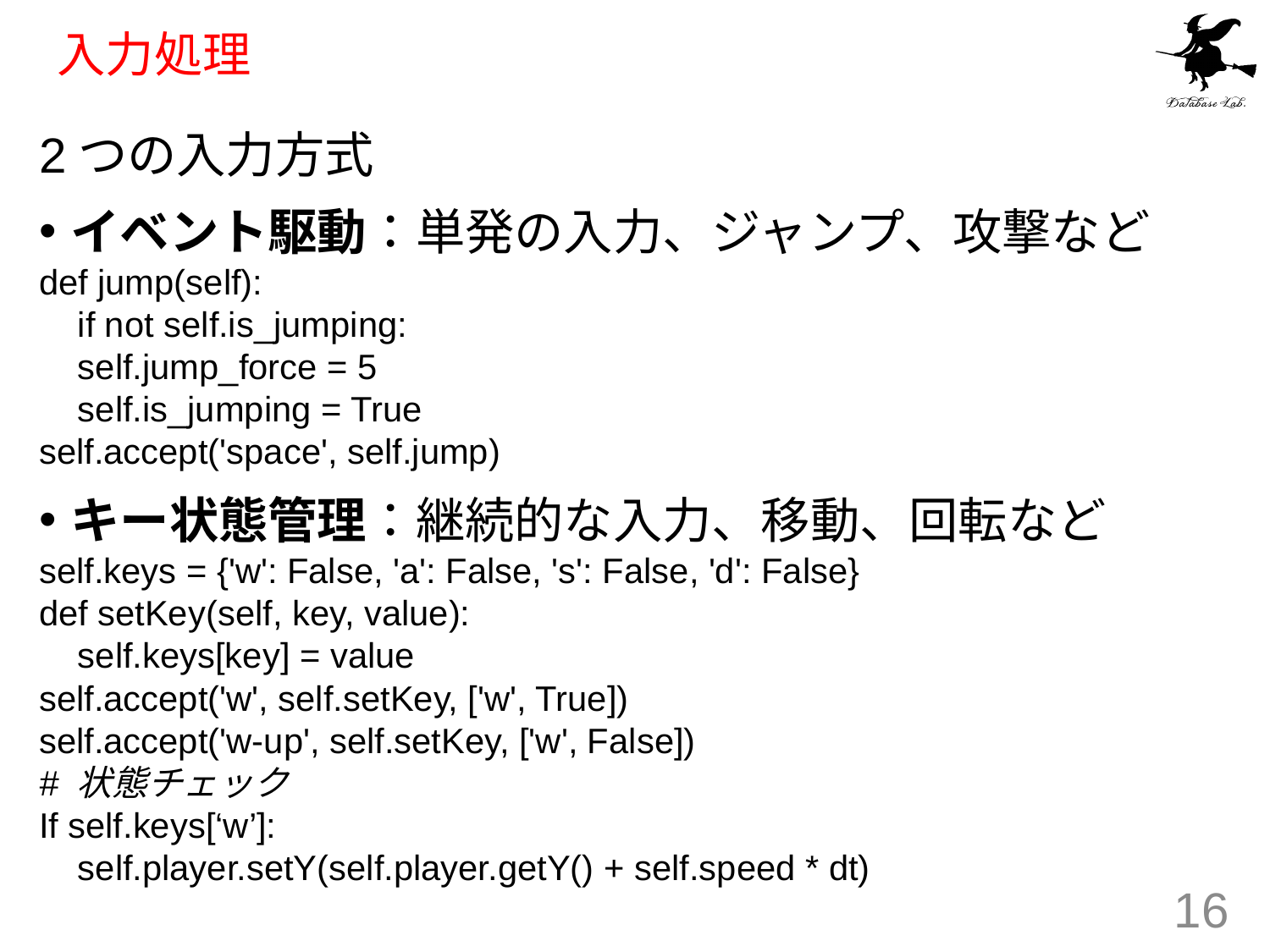

# 入力処理
2つの入力方式
イベント駆動：単発の入力、ジャンプ、攻撃など
def jump(self):
    if not self.is_jumping:
    self.jump_force = 5
    self.is_jumping = True
self.accept('space', self.jump)
キー状態管理：継続的な入力、移動、回転など
self.keys = {'w': False, 'a': False, 's': False, 'd': False}
def setKey(self, key, value):
    self.keys[key] = value
self.accept('w', self.setKey, ['w', True])
self.accept('w-up', self.setKey, ['w', False])
# 状態チェック
If self.keys[‘w’]:
    self.player.setY(self.player.getY() + self.speed * dt)
16